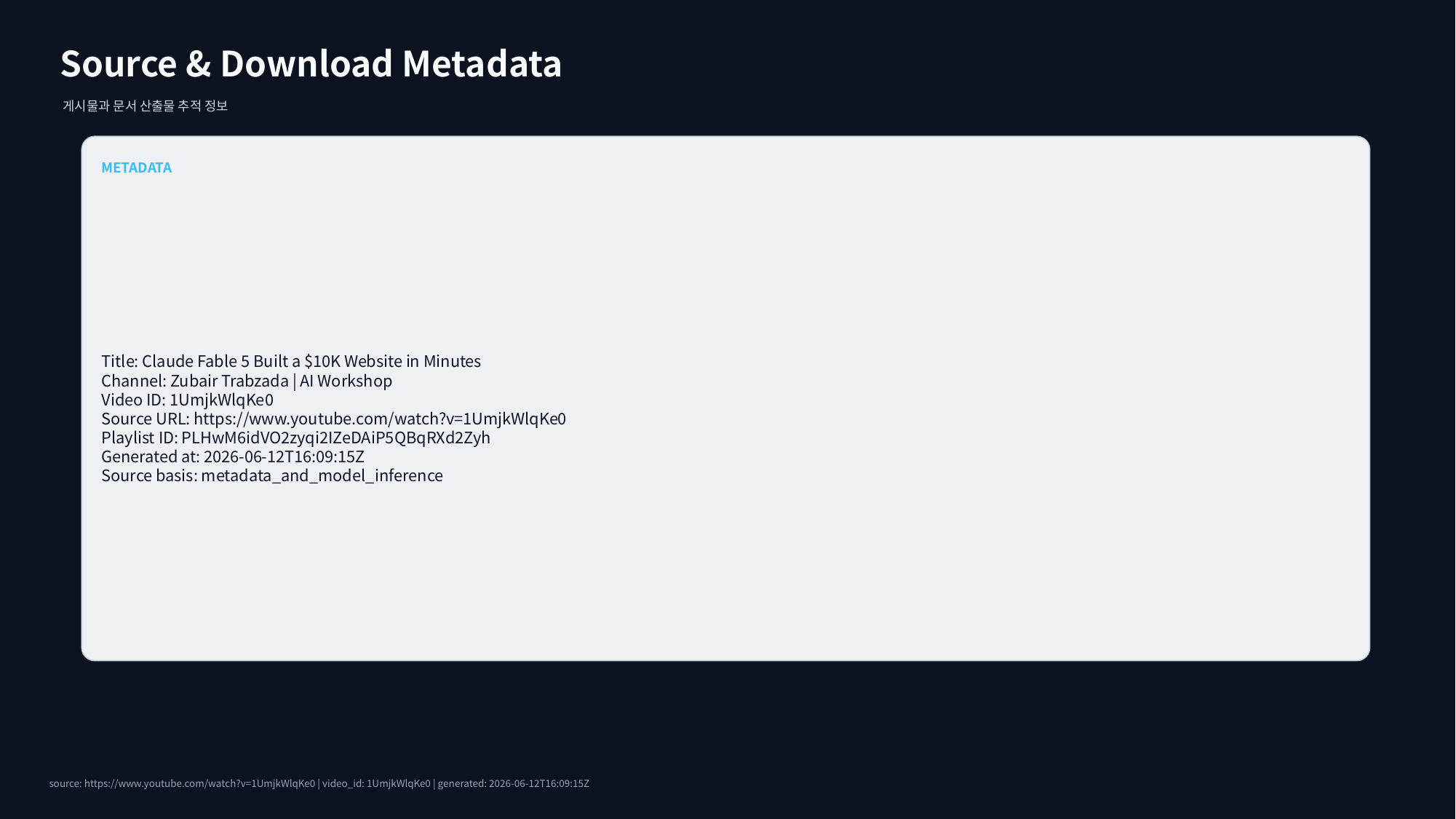

Source & Download Metadata
게시물과 문서 산출물 추적 정보

METADATA
Title: Claude Fable 5 Built a $10K Website in Minutes
Channel: Zubair Trabzada | AI Workshop
Video ID: 1UmjkWlqKe0
Source URL: https://www.youtube.com/watch?v=1UmjkWlqKe0
Playlist ID: PLHwM6idVO2zyqi2IZeDAiP5QBqRXd2Zyh
Generated at: 2026-06-12T16:09:15Z
Source basis: metadata_and_model_inference
source: https://www.youtube.com/watch?v=1UmjkWlqKe0 | video_id: 1UmjkWlqKe0 | generated: 2026-06-12T16:09:15Z